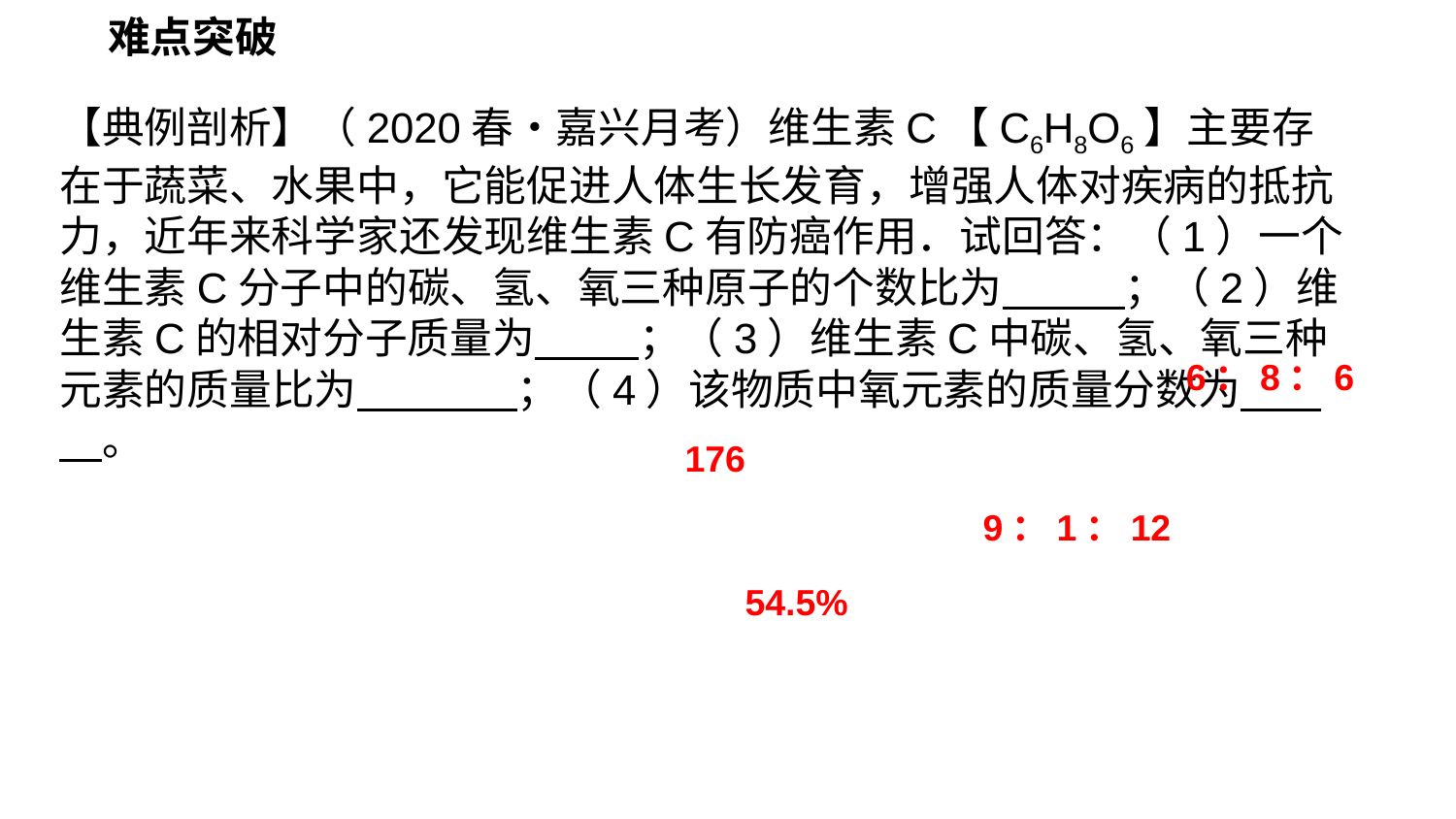

难点突破
【典例剖析】（2020春•嘉兴月考）维生素C【C6H8O6】主要存在于蔬菜、⽔果中，它能促进⼈体生长发育，增强⼈体对疾病的抵抗力，近年来科学家还发现维生素C有防癌作用．试回答：（1）⼀个维生素C分子中的碳、氢、氧三种原子的个数比为　    　；（2）维生素C的相对分子质量为　  　；（3）维生素C中碳、氢、氧三种 元素的质量比为　        　；（4）该物质中氧元素的质量分数为　     　。

6：8：6
176
9：1：12
54.5%